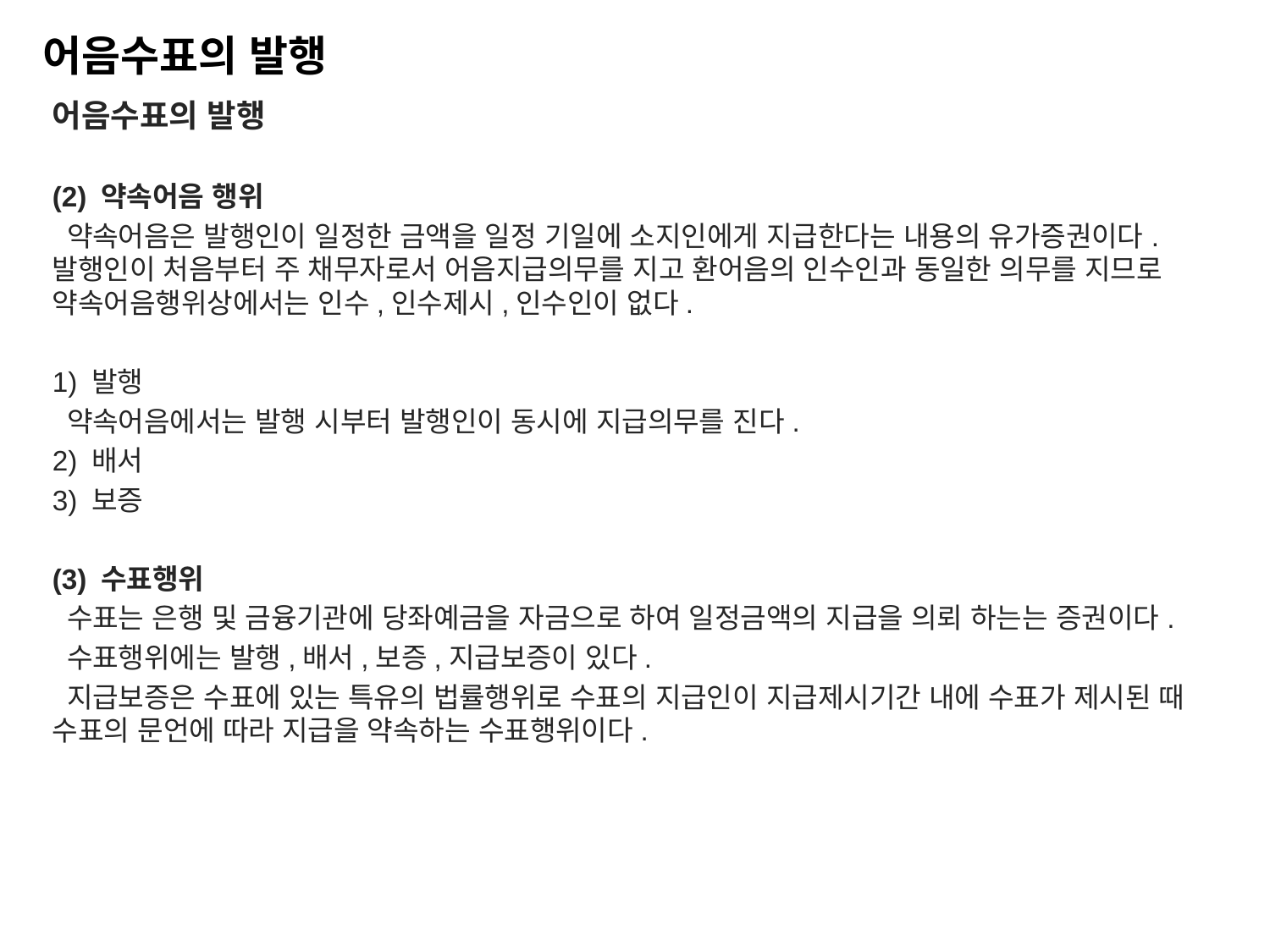

# 어음수표의 발행
어음수표의 발행

(2) 약속어음 행위
 약속어음은 발행인이 일정한 금액을 일정 기일에 소지인에게 지급한다는 내용의 유가증권이다. 발행인이 처음부터 주 채무자로서 어음지급의무를 지고 환어음의 인수인과 동일한 의무를 지므로 약속어음행위상에서는 인수,인수제시,인수인이 없다.

1) 발행
 약속어음에서는 발행 시부터 발행인이 동시에 지급의무를 진다.
2) 배서
3) 보증

(3) 수표행위
 수표는 은행 및 금융기관에 당좌예금을 자금으로 하여 일정금액의 지급을 의뢰 하는는 증권이다.
 수표행위에는 발행,배서,보증,지급보증이 있다.
 지급보증은 수표에 있는 특유의 법률행위로 수표의 지급인이 지급제시기간 내에 수표가 제시된 때 수표의 문언에 따라 지급을 약속하는 수표행위이다.